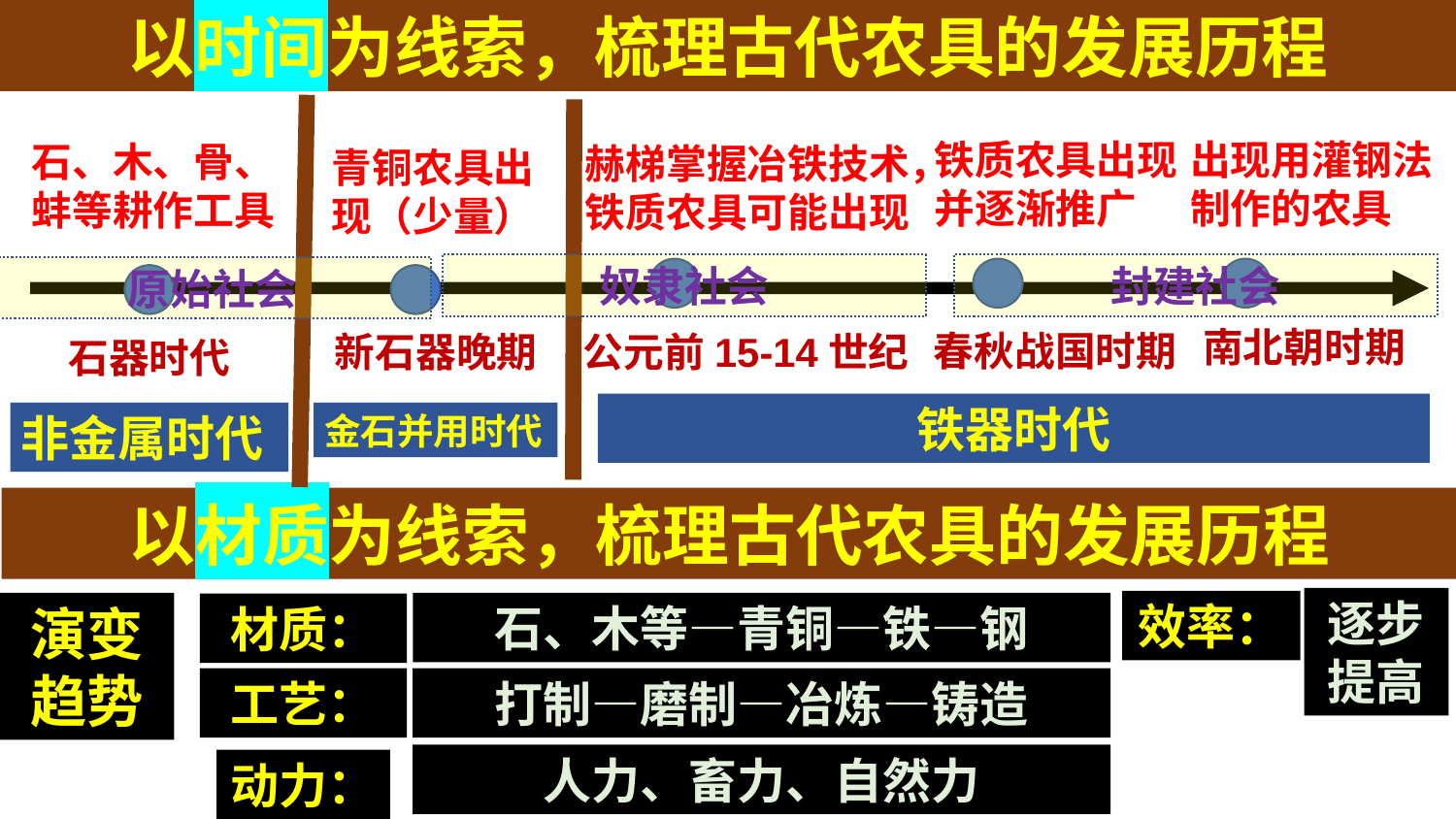

以时间为线索，梳理古代农具的发展历程
铁质农具出现并逐渐推广
出现用灌钢法制作的农具
石、木、骨、蚌等耕作工具
赫梯掌握冶铁技术，铁质农具可能出现
青铜农具出现（少量）
封建社会
奴隶社会
原始社会

南北朝时期
春秋战国时期
新石器晚期
公元前15-14世纪
石器时代
铁器时代
非金属时代
金石并用时代
以材质为线索，梳理古代农具的发展历程
逐步提高
效率：
演变趋势
石、木等—青铜—铁—钢
材质：
工艺：
打制—磨制—冶炼—铸造
人力、畜力、自然力
动力：